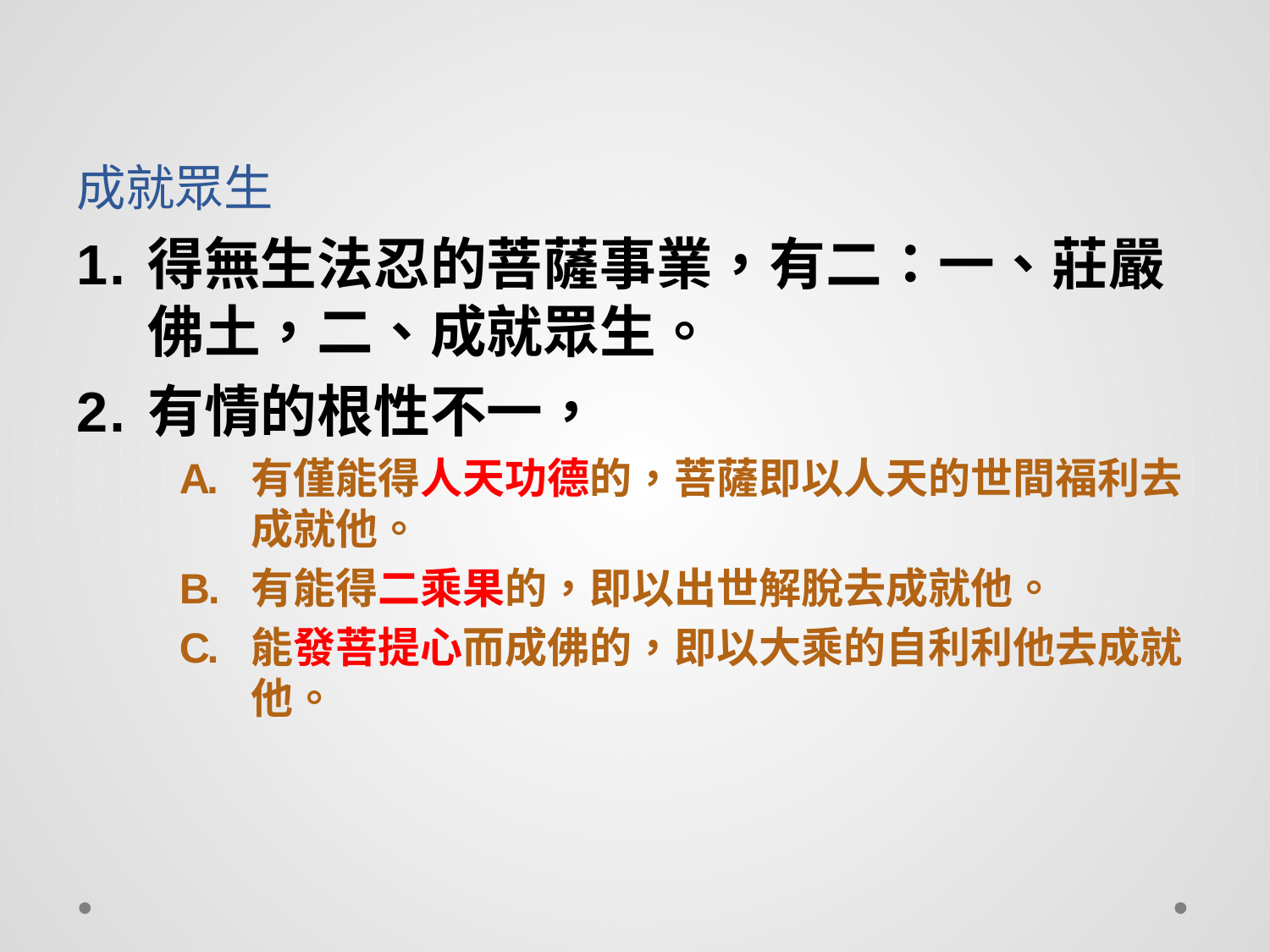

# 成就眾生
得無生法忍的菩薩事業，有二：一、莊嚴佛土，二、成就眾生。
有情的根性不一，
有僅能得人天功德的，菩薩即以人天的世間福利去成就他。
有能得二乘果的，即以出世解脫去成就他。
能發菩提心而成佛的，即以大乘的自利利他去成就他。